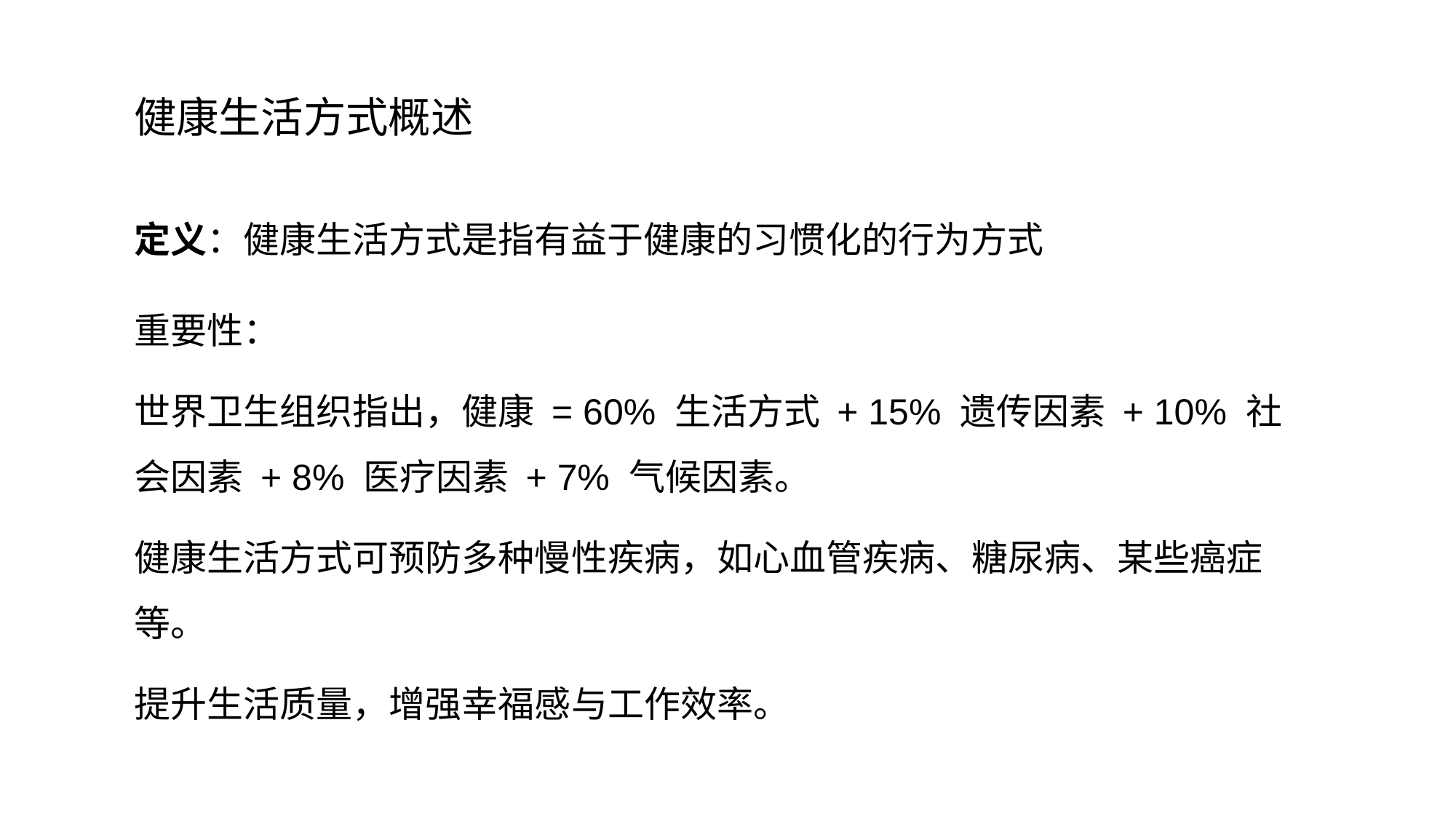

健康生活方式概述
定义：健康生活方式是指有益于健康的习惯化的行为方式
重要性：​
世界卫生组织指出，健康 = 60% 生活方式 + 15% 遗传因素 + 10% 社会因素 + 8% 医疗因素 + 7% 气候因素。​
健康生活方式可预防多种慢性疾病，如心血管疾病、糖尿病、某些癌症等。​
提升生活质量，增强幸福感与工作效率。